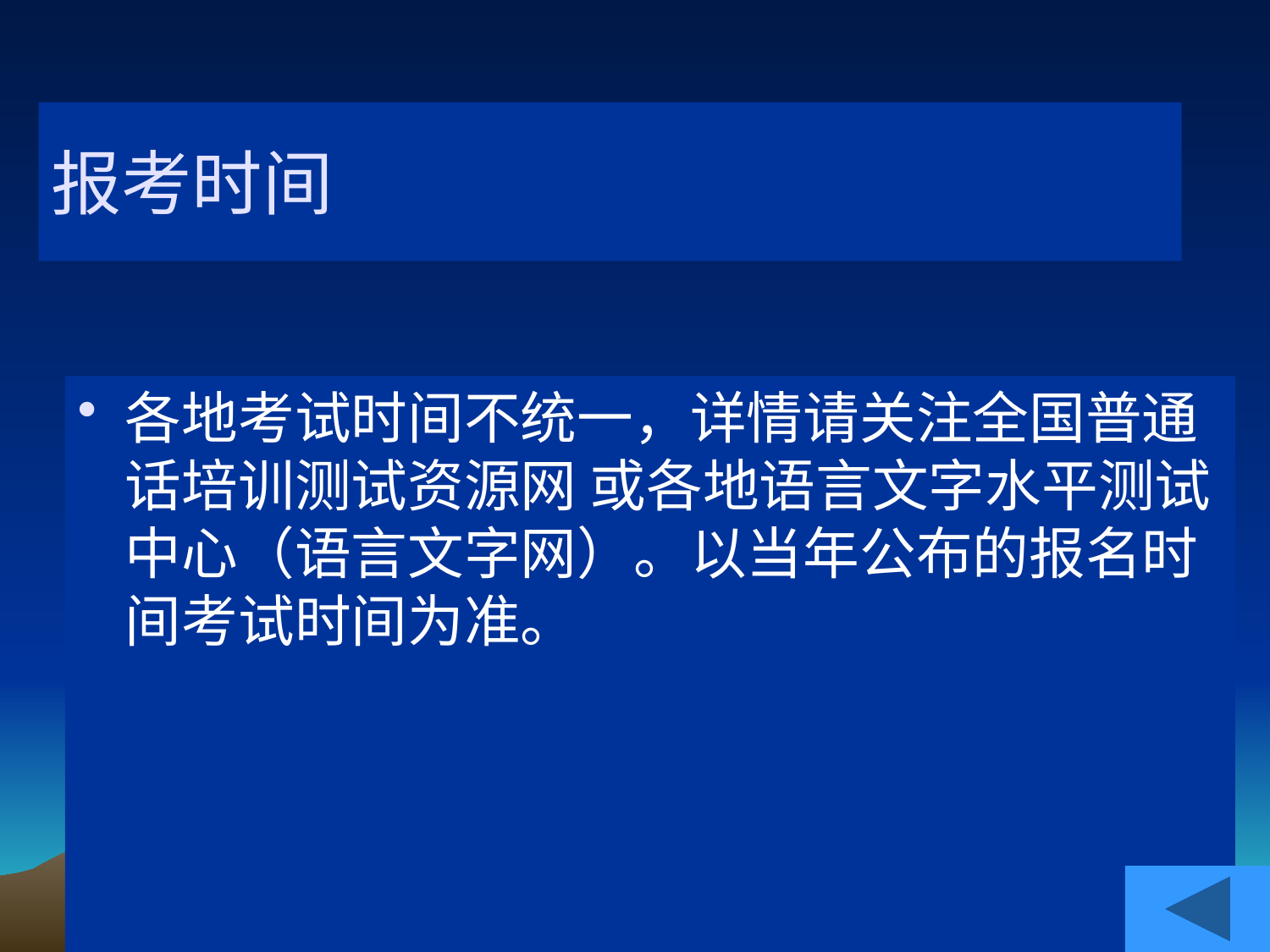

# 报考时间
各地考试时间不统一，详情请关注全国普通话培训测试资源网 或各地语言文字水平测试中心（语言文字网）。以当年公布的报名时间考试时间为准。